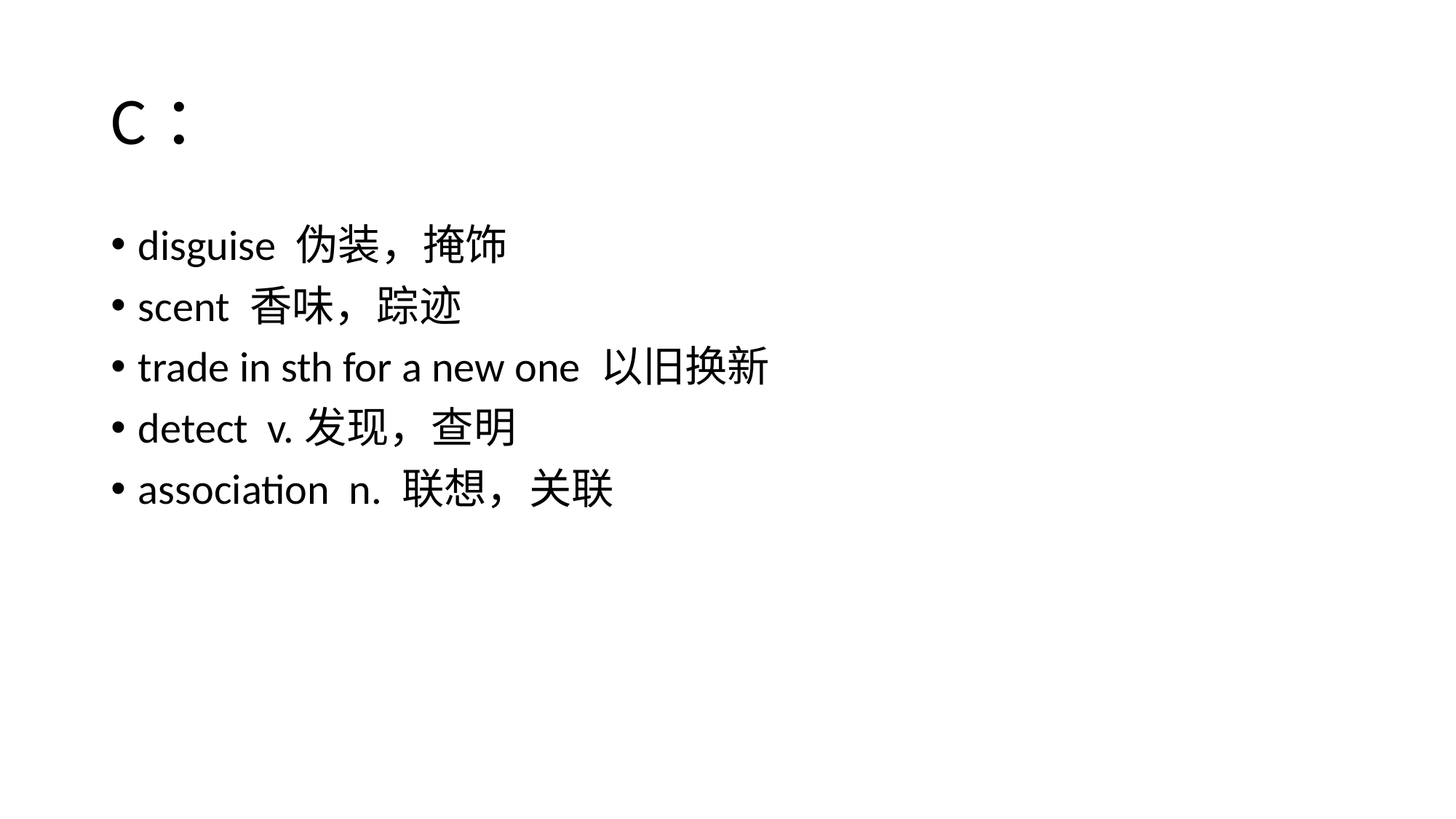

# C：
disguise 伪装，掩饰
scent 香味，踪迹
trade in sth for a new one 以旧换新
detect  v.发现，查明
association  n. 联想，关联